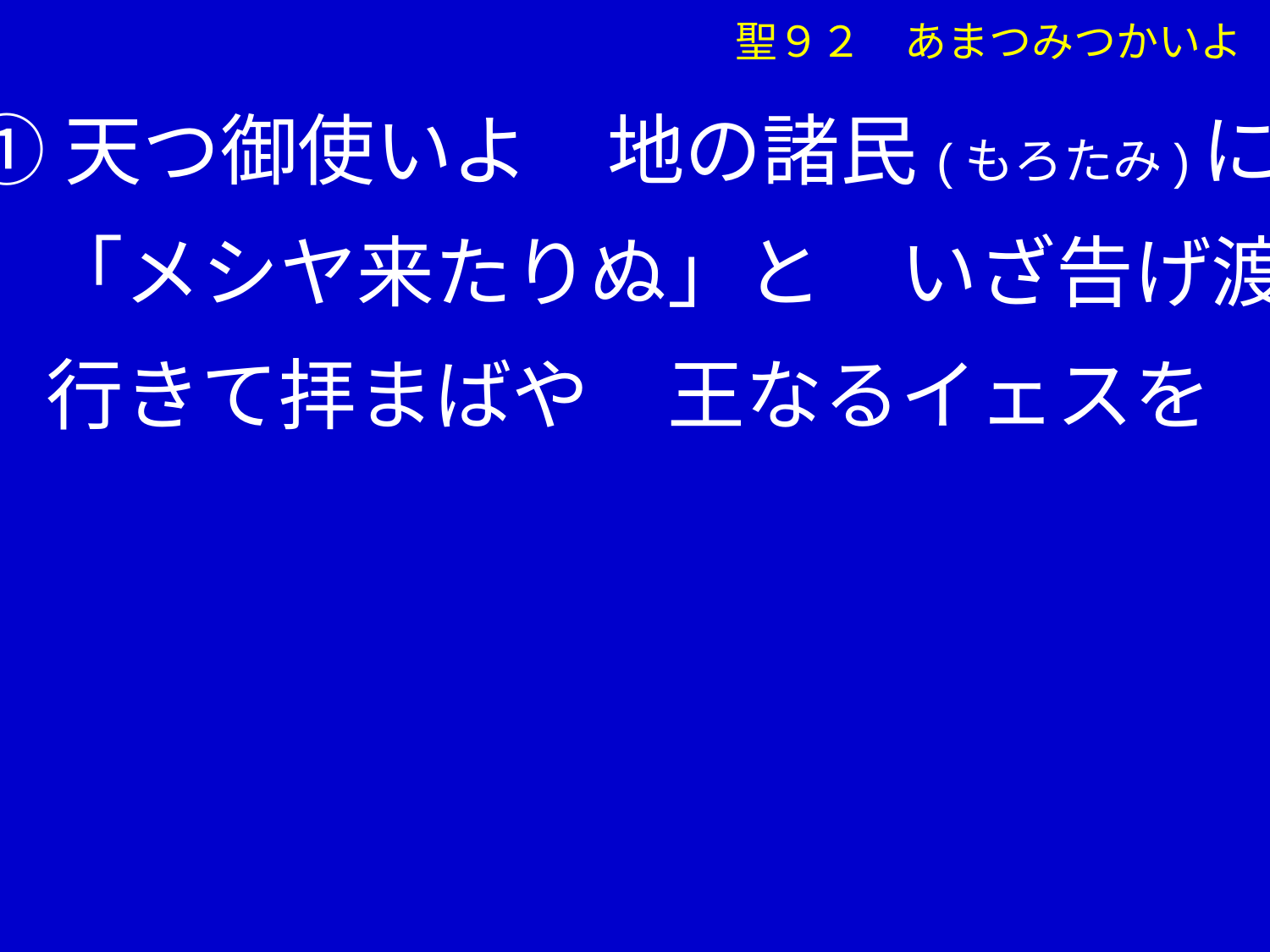

①天つ御使いよ　地の諸民(もろたみ)に
　「メシヤ来たりぬ」と　いざ告げ渡れ
　行きて拝まばや　王なるイェスを
聖９２　あまつみつかいよ